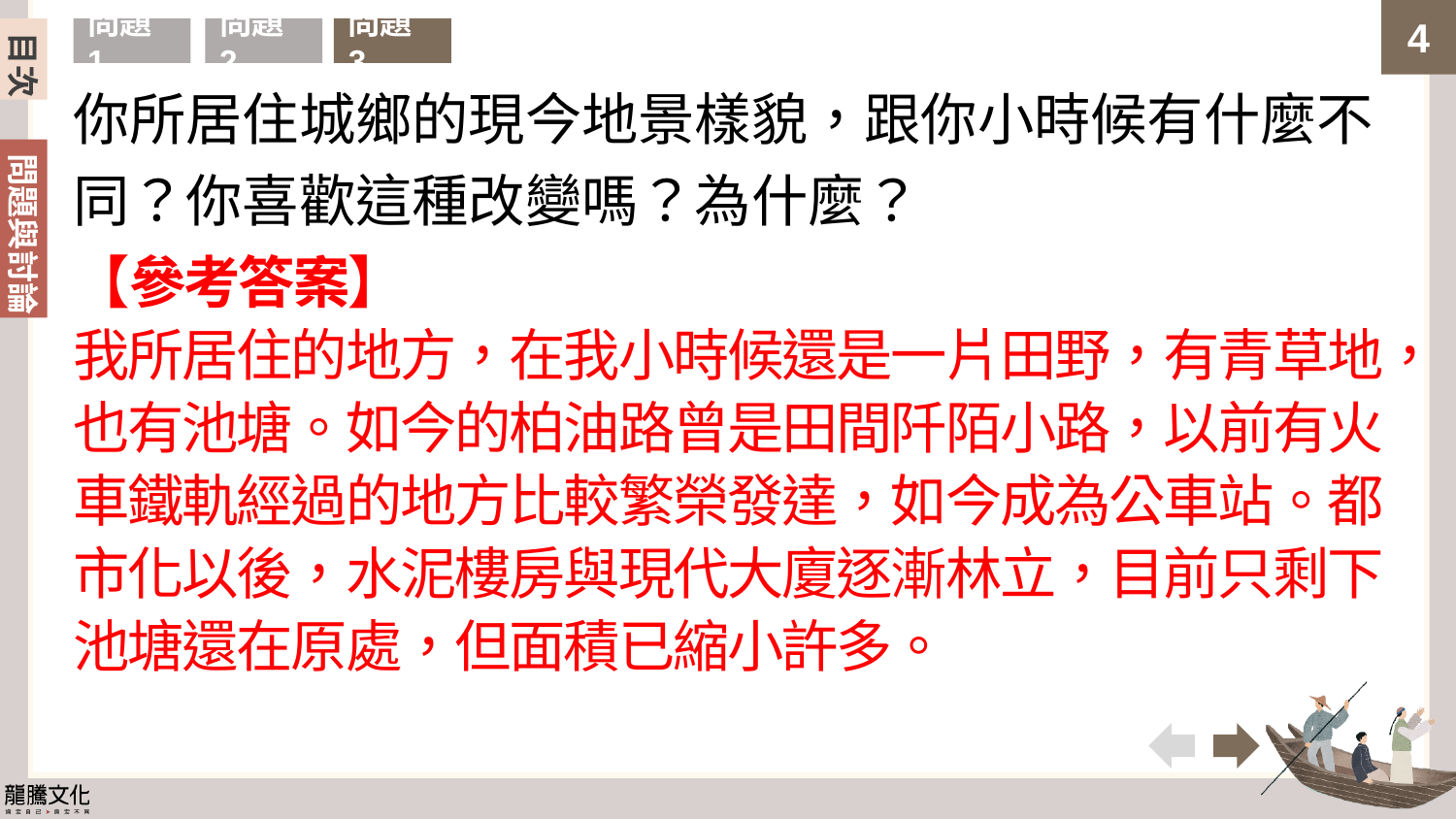

目次
問題1
問題2
問題3
你所居住城鄉的現今地景樣貌，跟你小時候有什麼不
同？你喜歡這種改變嗎？為什麼？
【參考答案】
我所居住的地方，在我小時候還是一片田野，有青草地，也有池塘。如今的柏油路曾是田間阡陌小路，以前有火車鐵軌經過的地方比較繁榮發達，如今成為公車站。都市化以後，水泥樓房與現代大廈逐漸林立，目前只剩下池塘還在原處，但面積已縮小許多。